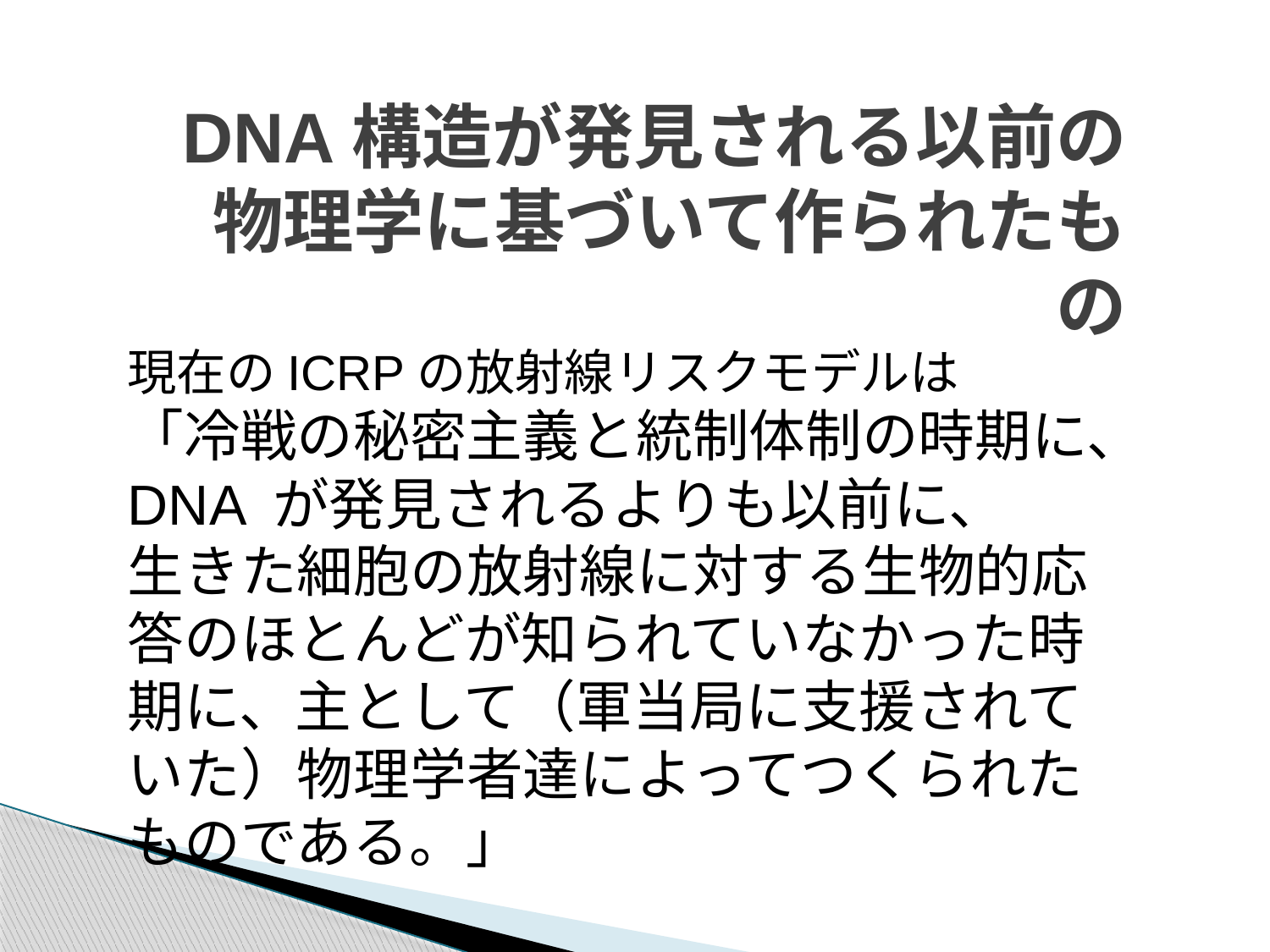

DNA構造が発見される以前の物理学に基づいて作られたもの

現在のICRPの放射線リスクモデルは
「冷戦の秘密主義と統制体制の時期に、DNA が発見されるよりも以前に、
生きた細胞の放射線に対する生物的応答のほとんどが知られていなかった時期に、主として（軍当局に支援されていた）物理学者達によってつくられたものである。」